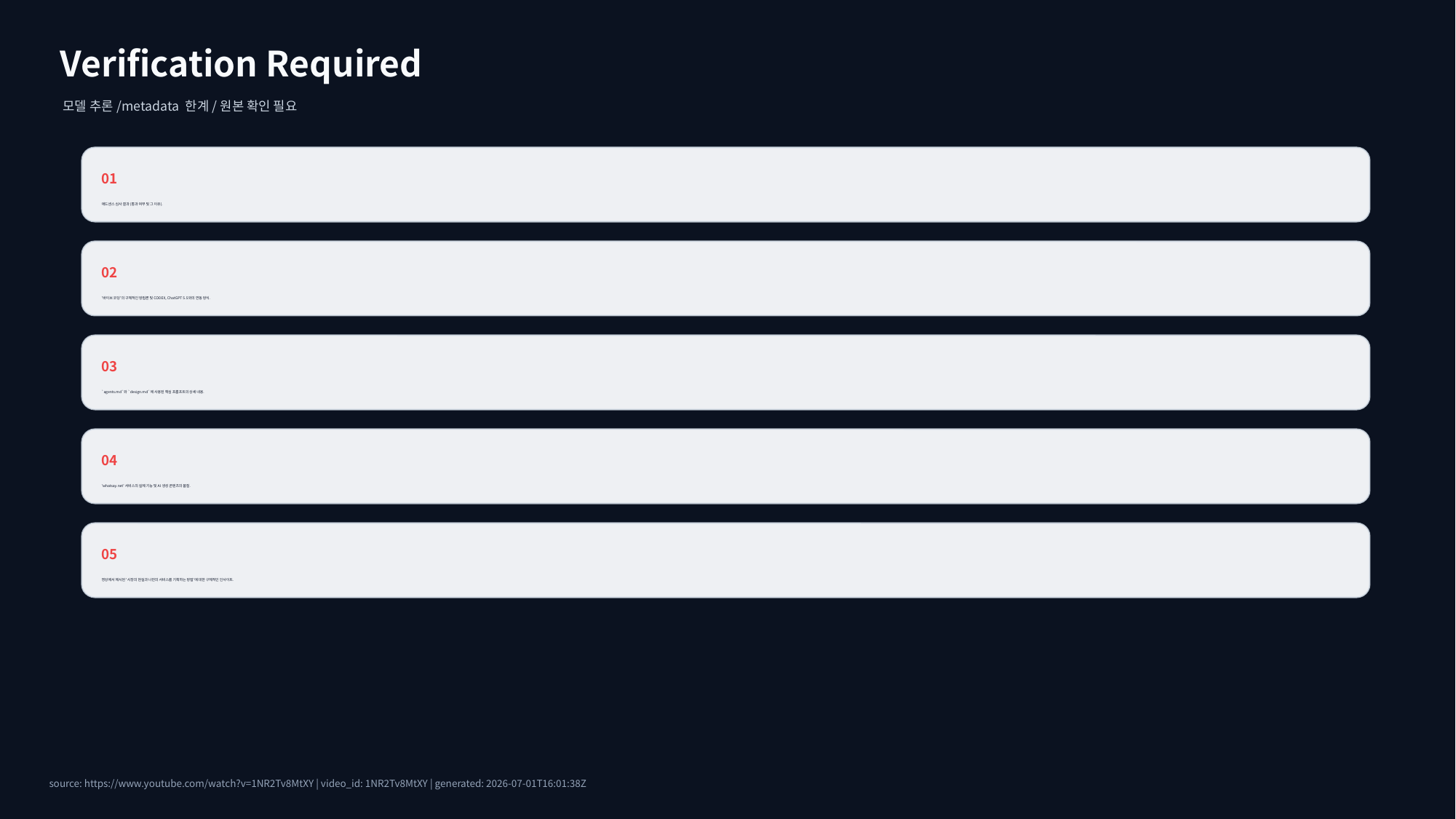

Verification Required
모델 추론/metadata 한계/원본 확인 필요

01
애드센스 심사 결과 (통과 여부 및 그 이유).

02
'바이브 코딩'의 구체적인 방법론 및 CODEX, ChatGPT 5.5와의 연동 방식.

03
`agents.md`와 `design.md`에 사용된 핵심 프롬프트의 상세 내용.

04
'whatsay.net' 서비스의 실제 기능 및 AI 생성 콘텐츠의 품질.

05
영상에서 제시된 '시장의 현실과 나만의 서비스를 기획하는 방법'에 대한 구체적인 인사이트.
source: https://www.youtube.com/watch?v=1NR2Tv8MtXY | video_id: 1NR2Tv8MtXY | generated: 2026-07-01T16:01:38Z